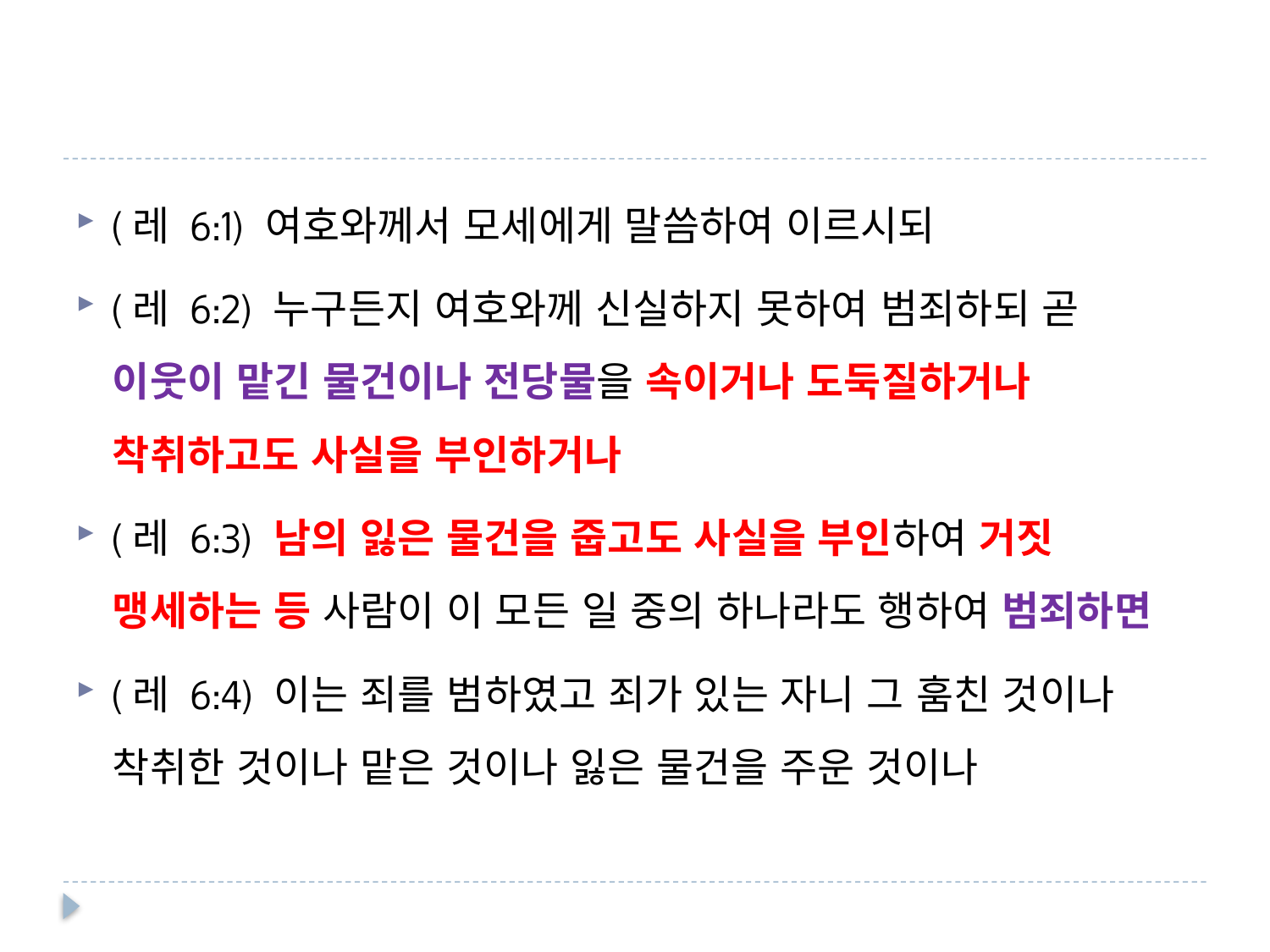

#
(레 6:1) 여호와께서 모세에게 말씀하여 이르시되
(레 6:2) 누구든지 여호와께 신실하지 못하여 범죄하되 곧 이웃이 맡긴 물건이나 전당물을 속이거나 도둑질하거나 착취하고도 사실을 부인하거나
(레 6:3) 남의 잃은 물건을 줍고도 사실을 부인하여 거짓 맹세하는 등 사람이 이 모든 일 중의 하나라도 행하여 범죄하면
(레 6:4) 이는 죄를 범하였고 죄가 있는 자니 그 훔친 것이나 착취한 것이나 맡은 것이나 잃은 물건을 주운 것이나